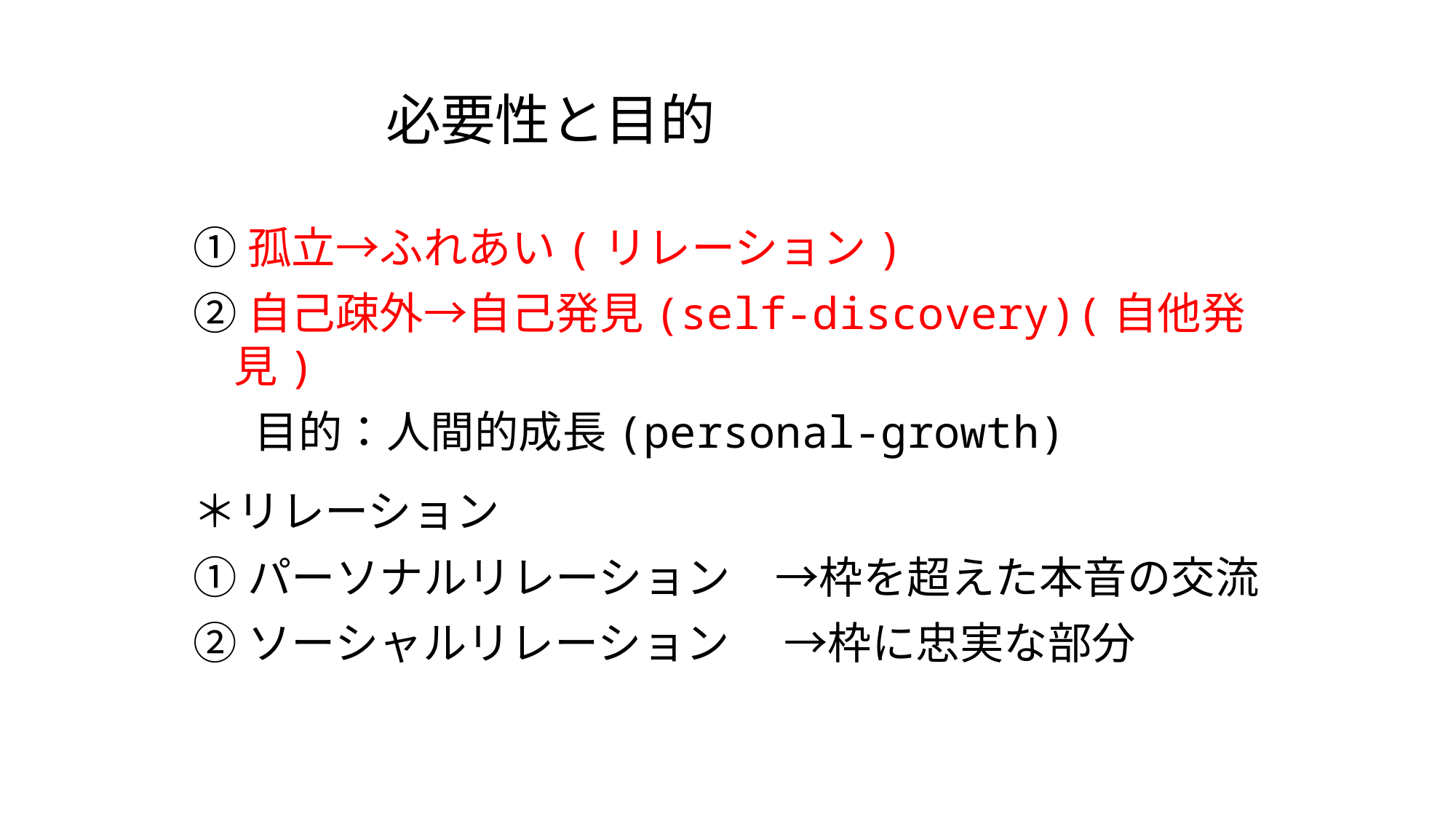

# 必要性と目的
①孤立→ふれあい(リレーション)
②自己疎外→自己発見(self-discovery)(自他発見)
	 目的：人間的成長(personal-growth)
＊リレーション
①パーソナルリレーション　→枠を超えた本音の交流
②ソーシャルリレーション　 →枠に忠実な部分